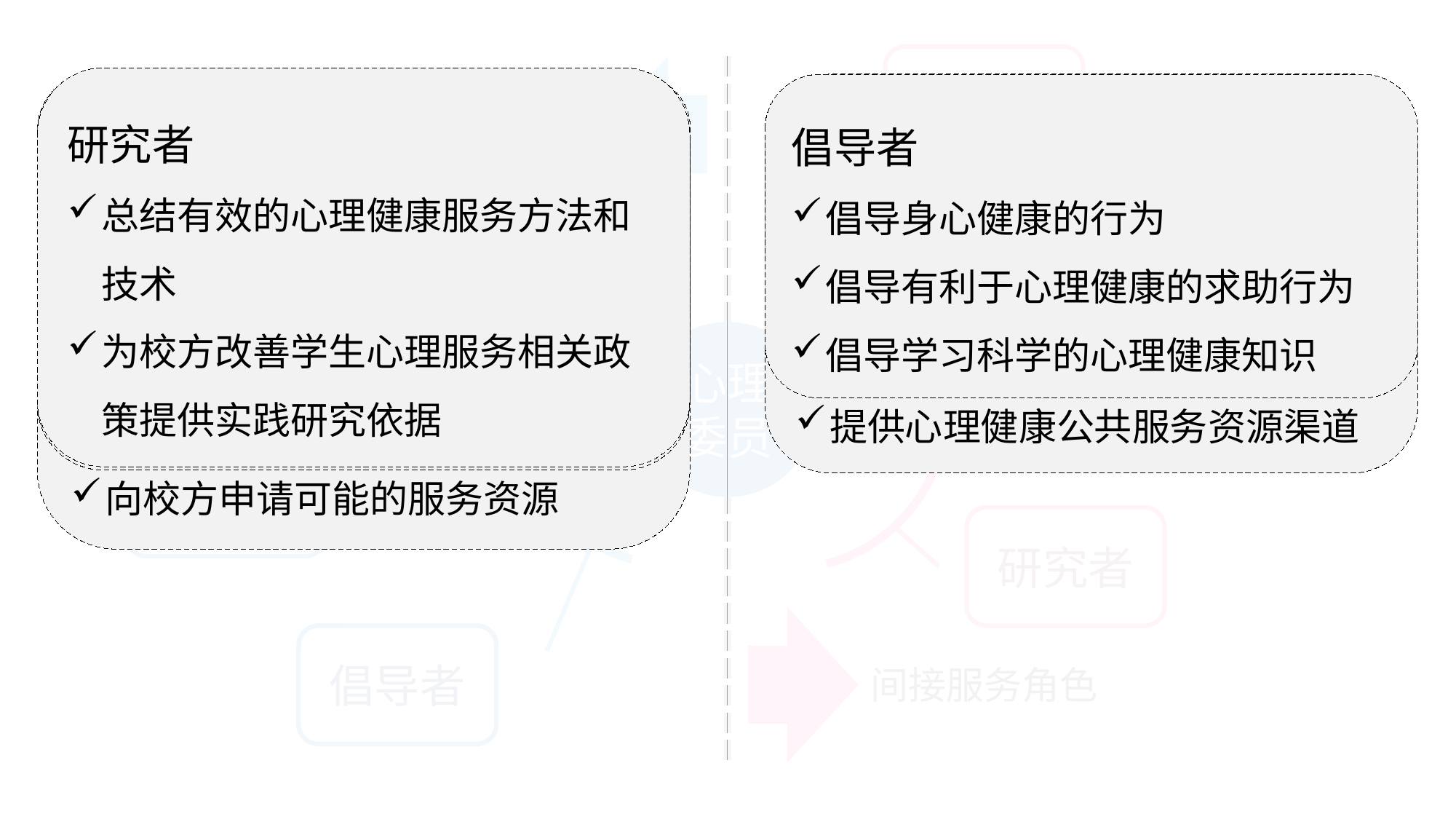

管理者

研究者
总结有效的心理健康服务方法和技术
为校方改善学生心理服务相关政策提供实践研究依据
政策影响者
收集心理健康服务过程中的各类需求和问题并反馈给校方
为制定更加合理的心理健康服务政策提供建议
服务提供者
提供心理辅导
提供学习生活帮助
提供学校有关的政策信息
提供心理健康公共服务资源渠道
资源筹措者
帮助有心理健康问题需求的同学筹措所需的服务资源
联络学校的心理健康咨询服务中心，进行必要的转介安排
向校方申请可能的服务资源
管理者
确保各类心理健康活动设计科学
合理安排心理健康服务资源
管控各类活动的实施，确保安全
倡导者
倡导身心健康的行为
倡导有利于心理健康的求助行为
倡导学习科学的心理健康知识
支持者
鼓励服务对象的自主决定
支持服务对象的自我服务行为
为服务对象创造自我发展的条件
直接服务角色
资源筹措者

服务提供者

心理委员
政策影响者
支持者
研究者

倡导者
间接服务角色